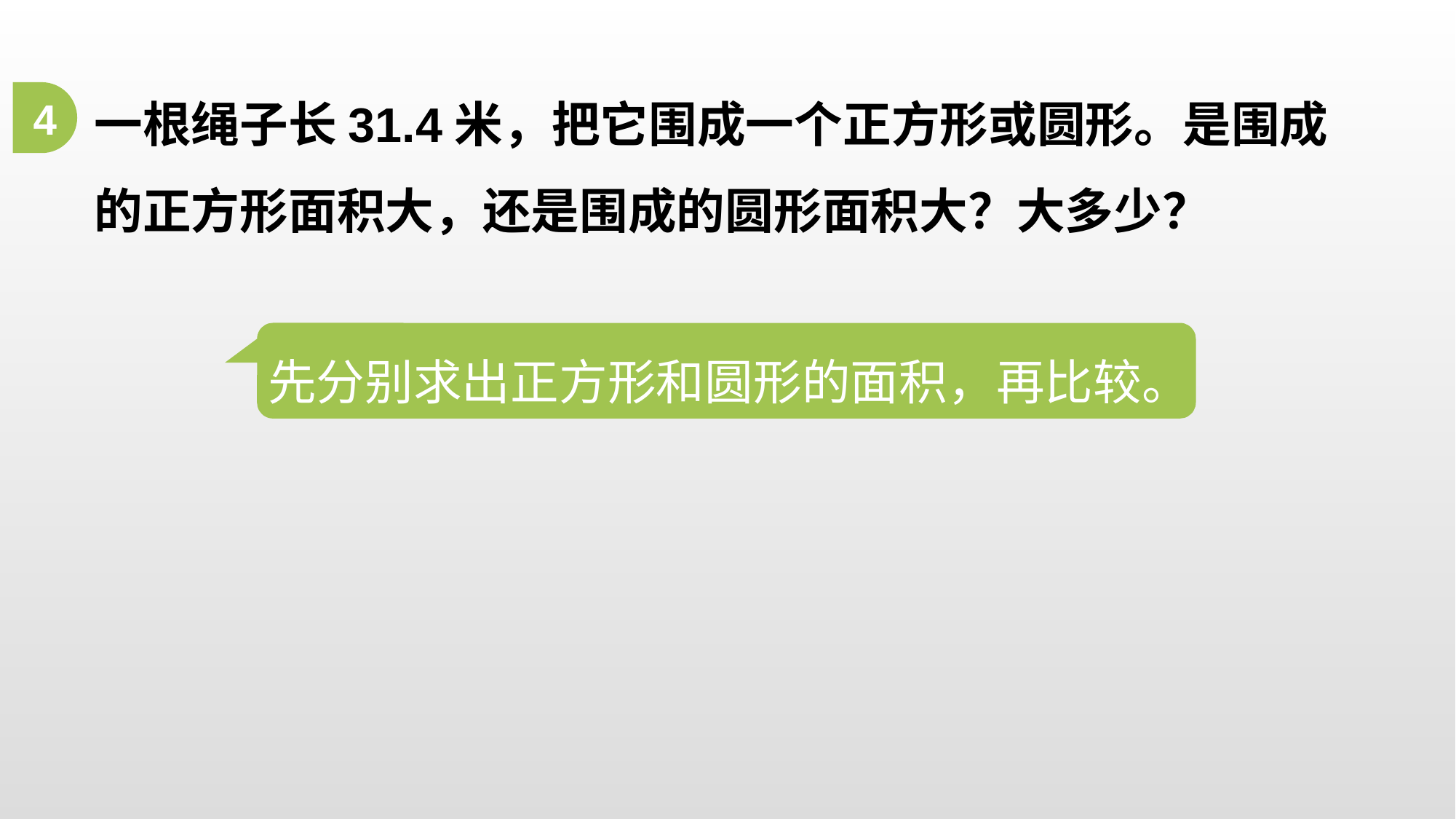

一根绳子长31.4米，把它围成一个正方形或圆形。是围成的正方形面积大，还是围成的圆形面积大？大多少？
4
先分别求出正方形和圆形的面积，再比较。